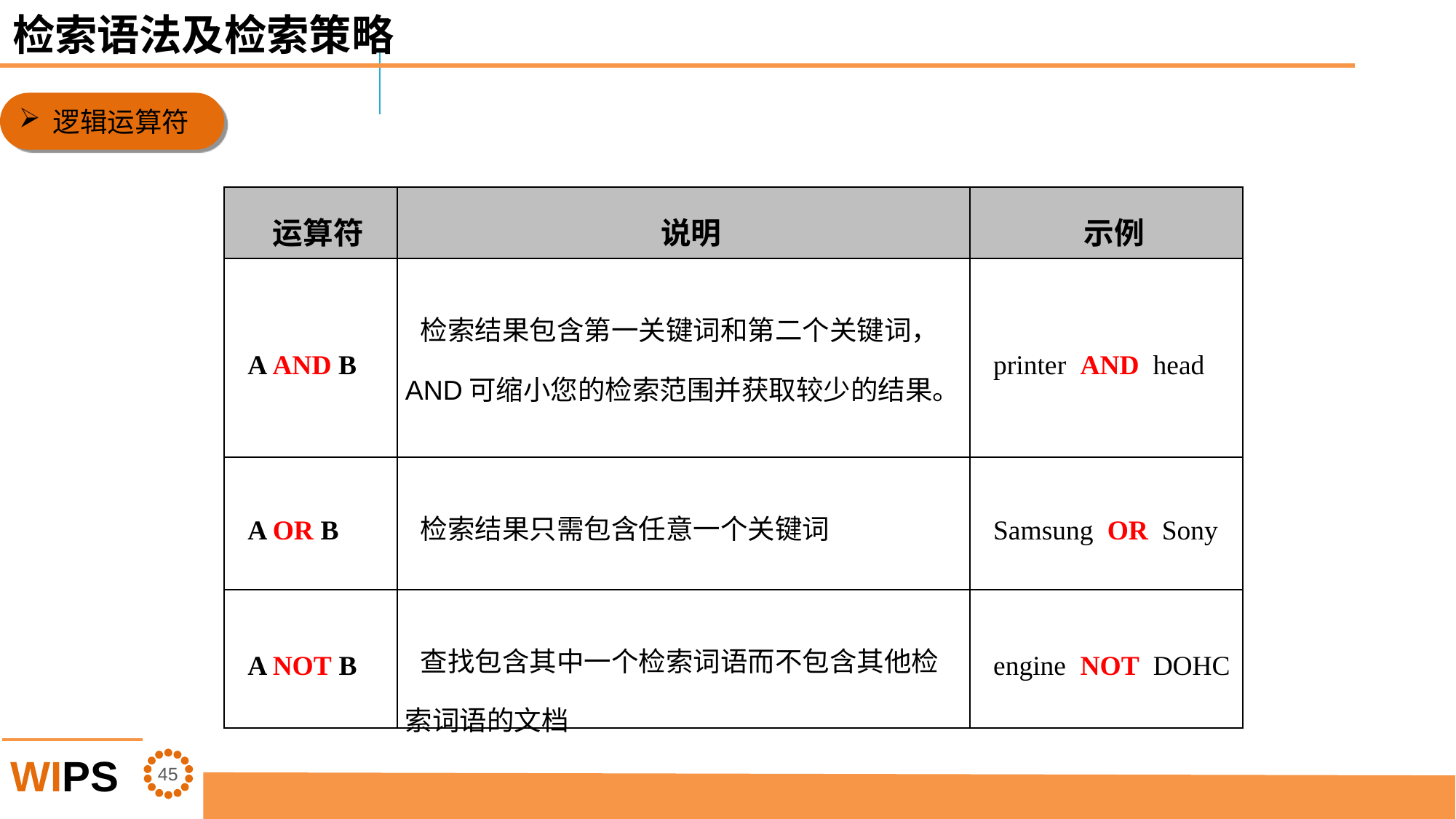

检索语法及检索策略
逻辑运算符
| 运算符 | 说明 | 示例 |
| --- | --- | --- |
| A AND B | 检索结果包含第一关键词和第二个关键词，AND可缩小您的检索范围并获取较少的结果。 | printer AND head |
| A OR B | 检索结果只需包含任意一个关键词 | Samsung OR Sony |
| A NOT B | 查找包含其中一个检索词语而不包含其他检索词语的文档 | engine NOT DOHC |
45